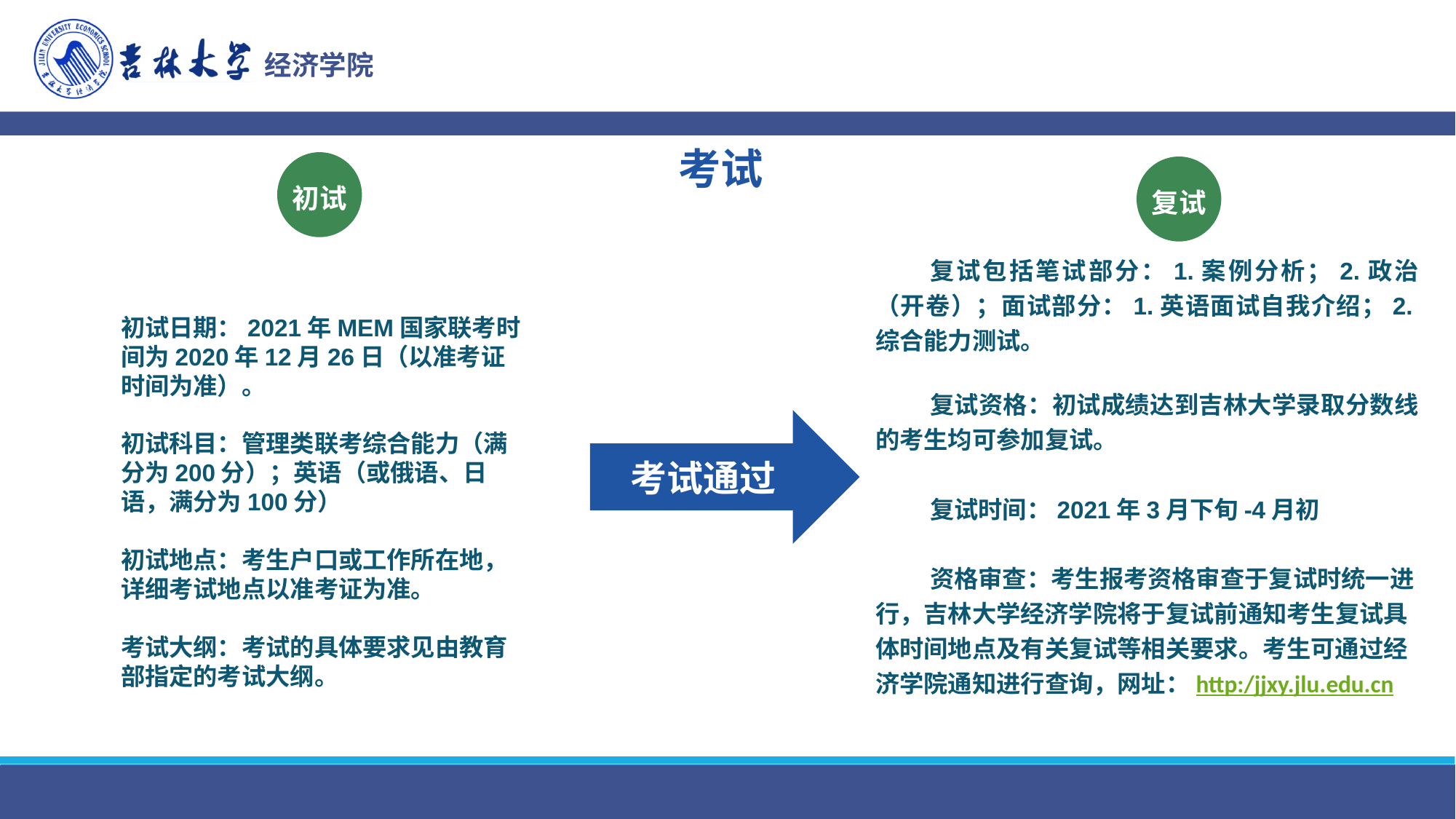

考试
初试
复试
复试包括笔试部分：1.案例分析；2.政治（开卷）；面试部分：1.英语面试自我介绍；2.综合能力测试。

复试资格：初试成绩达到吉林大学录取分数线的考生均可参加复试。

复试时间：2021年3月下旬-4月初

资格审查：考生报考资格审查于复试时统一进行，吉林大学经济学院将于复试前通知考生复试具体时间地点及有关复试等相关要求。考生可通过经济学院通知进行查询，网址：http:/jjxy.jlu.edu.cn
初试日期：2021年MEM国家联考时间为2020年12月26日（以准考证时间为准）。

初试科目：管理类联考综合能力（满分为200分）；英语（或俄语、日语，满分为100分）

初试地点：考生户口或工作所在地，详细考试地点以准考证为准。

考试大纲：考试的具体要求见由教育部指定的考试大纲。

考试通过